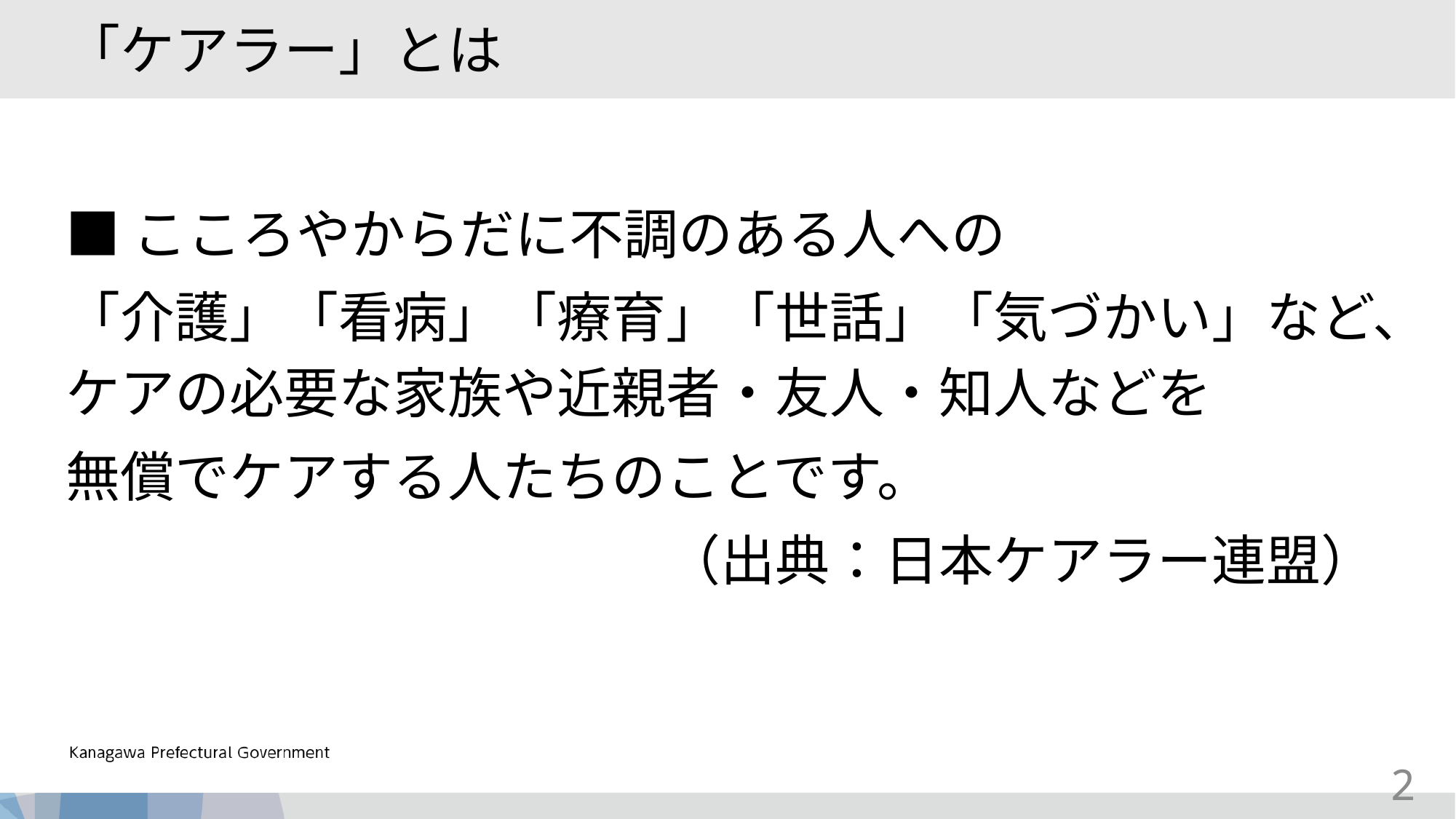

「ケアラー」とは
■こころやからだに不調のある人への
「介護」「看病」「療育」「世話」「気づかい」など、ケアの必要な家族や近親者・友人・知人などを
無償でケアする人たちのことです。
　　　　　　　　　　　（出典：日本ケアラー連盟）
2